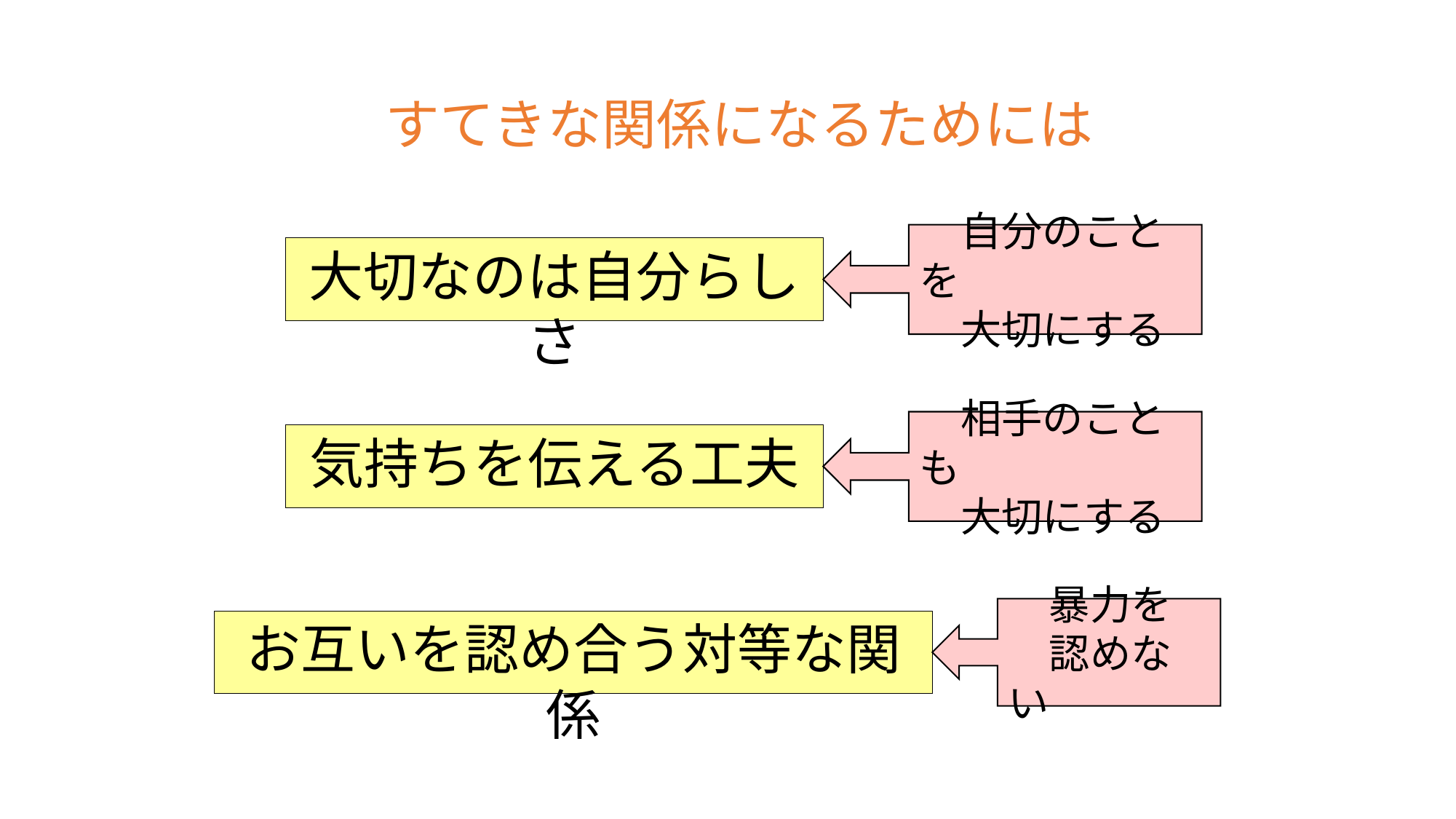

すてきな関係になるためには
　自分のことを
　大切にする
大切なのは自分らしさ
　相手のことも
　大切にする
気持ちを伝える工夫
　暴力を
　認めない
お互いを認め合う対等な関係